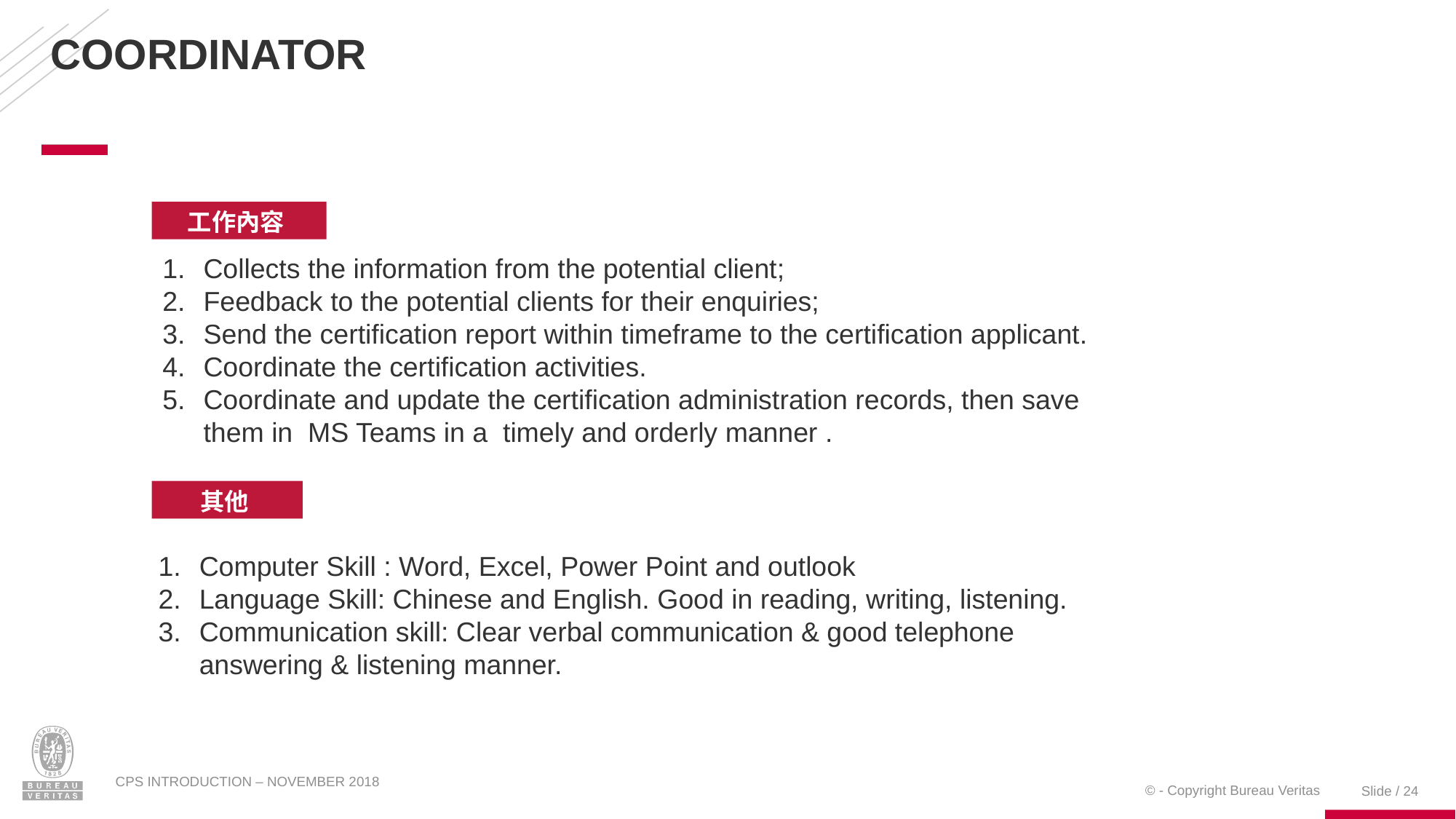

# Coordinator

工作內容
Collects the information from the potential client;
Feedback to the potential clients for their enquiries;
Send the certification report within timeframe to the certification applicant.
Coordinate the certification activities.
Coordinate and update the certification administration records, then save them in  MS Teams in a  timely and orderly manner .

其他
Computer Skill : Word, Excel, Power Point and outlook
Language Skill: Chinese and English. Good in reading, writing, listening.
Communication skill: Clear verbal communication & good telephone answering & listening manner.
CPS INTRODUCTION – NOVEMBER 2018
Slide / 24